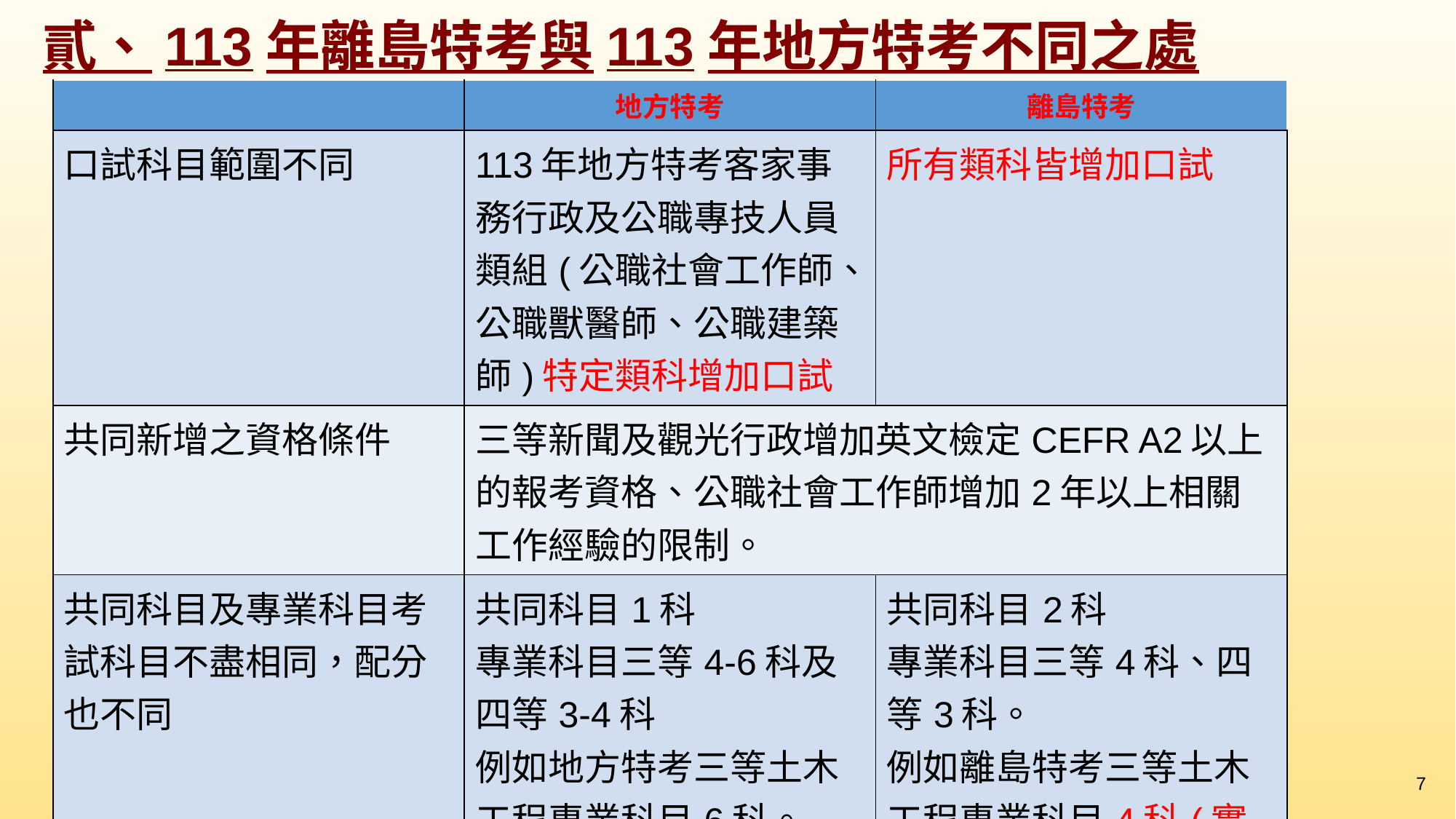

貳、113年離島特考與113年地方特考不同之處
|  | 地方特考 | 離島特考 |
| --- | --- | --- |
| 口試科目範圍不同 | 113年地方特考客家事務行政及公職專技人員類組(公職社會工作師、公職獸醫師、公職建築師)特定類科增加口試 | 所有類科皆增加口試 |
| 共同新增之資格條件 | 三等新聞及觀光行政增加英文檢定CEFR A2以上的報考資格、公職社會工作師增加2年以上相關工作經驗的限制。 |  |
| 共同科目及專業科目考試科目不盡相同，配分也不同 | 共同科目1科 專業科目三等4-6科及四等3-4科 例如地方特考三等土木工程專業科目6科。 | 共同科目2科 專業科目三等4科、四等3科。 例如離島特考三等土木工程專業科目4科(實際為6科專業科目併科) |
7